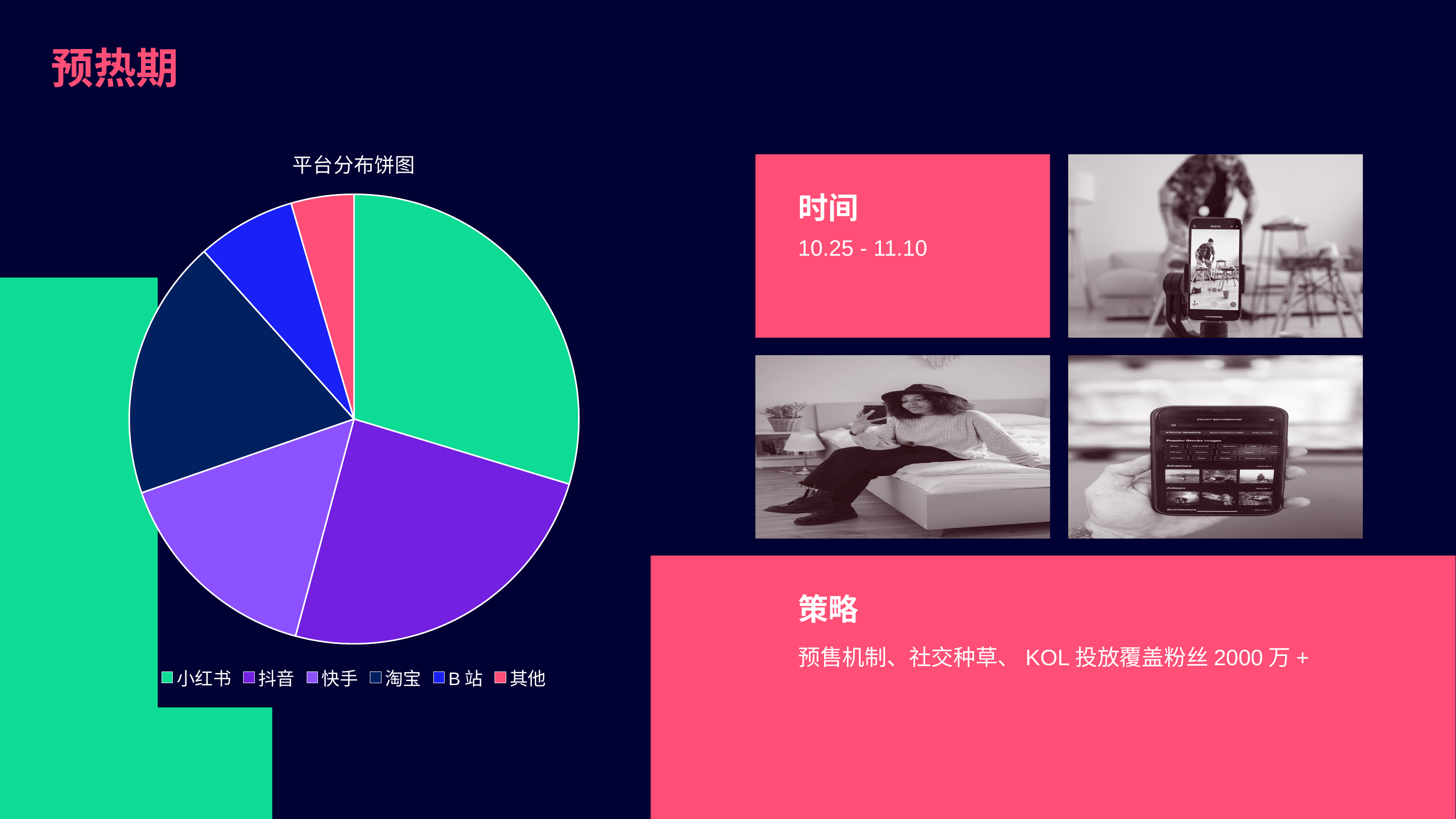

预热期

### Chart: 平台分布饼图

| Category | Gold | Silver | Bronze |
|---|---|---|---|
| 小红书 | 46.0 | 29.0 | 29.0 |
| 抖音 | 38.0 | 27.0 | 23.0 |
| 快手 | 24.0 | 26.0 | 32.0 |
| 淘宝 | 29.0 | 17.0 | 19.0 |
| B站 | 11.0 | 19.0 | 14.0 |
| 其他 | 7.0 | 14.0 | 17.0 |

时间
10.25 - 11.10

策略
预售机制、社交种草、KOL投放覆盖粉丝2000万+